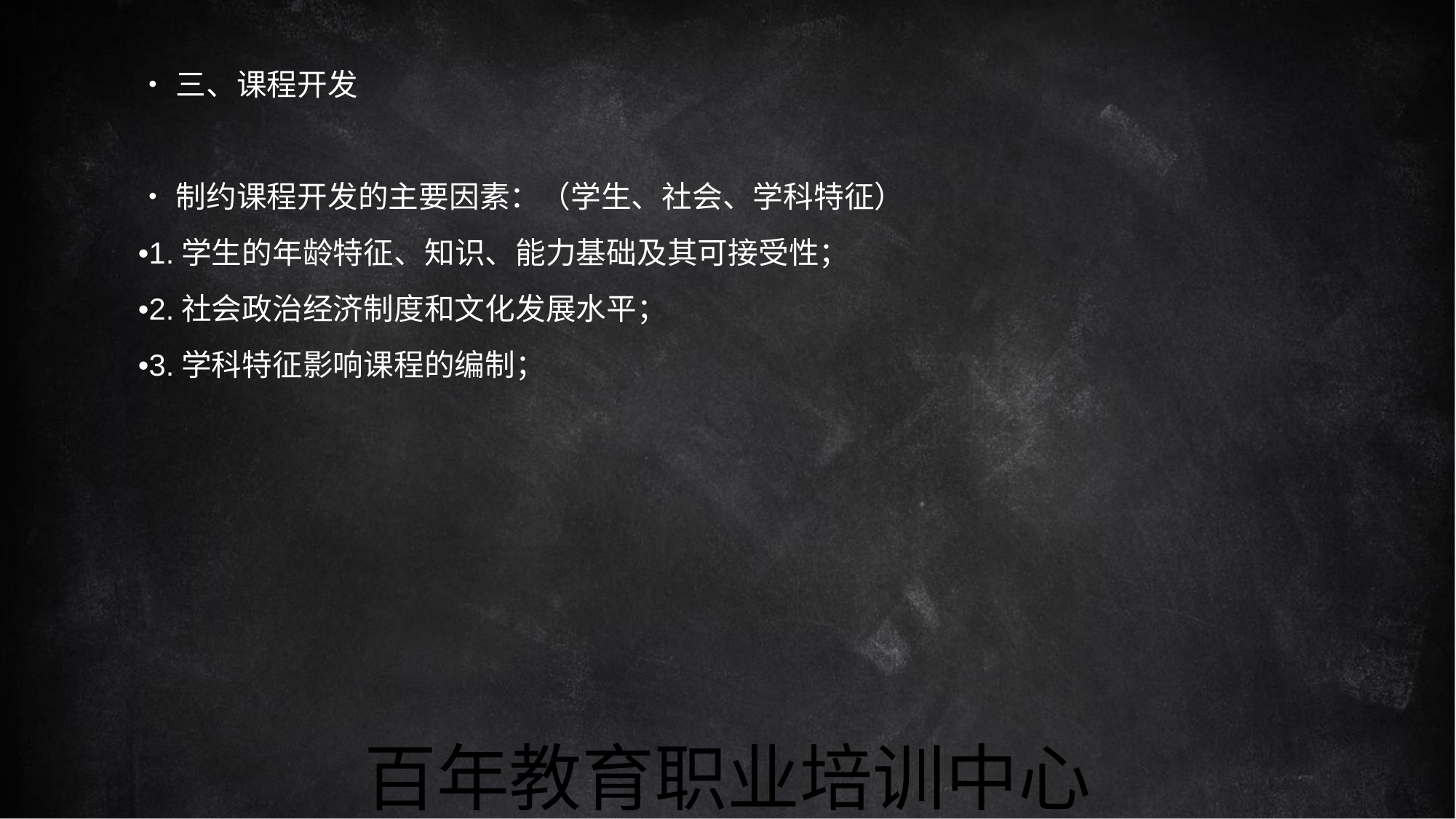

•三、课程开发
•制约课程开发的主要因素：（学生、社会、学科特征）
•1.学生的年龄特征、知识、能力基础及其可接受性；
•2.社会政治经济制度和文化发展水平；
•3.学科特征影响课程的编制；
百年教育职业培训中心